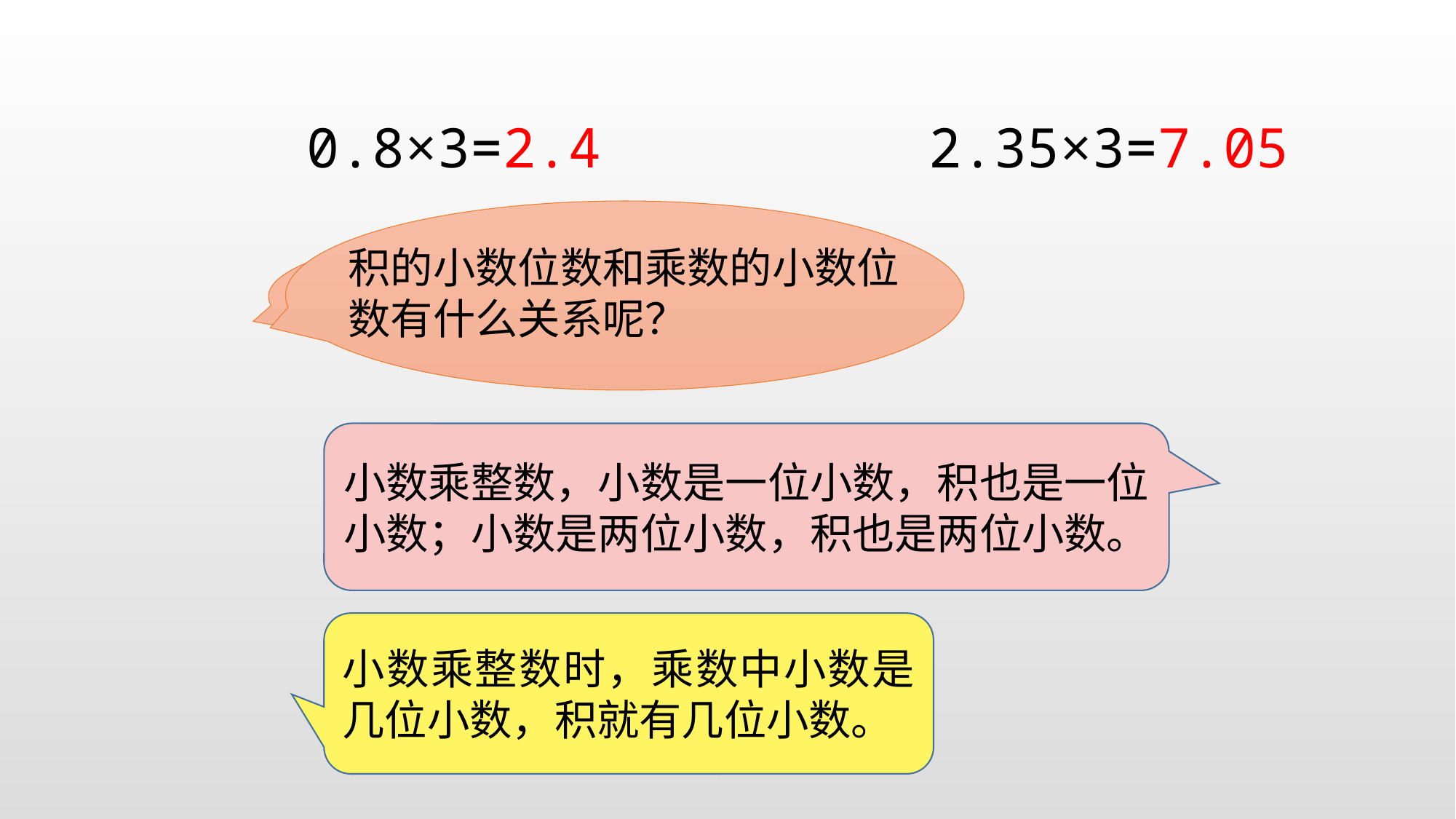

0.8×3=2.4          2.35×3=7.05

积的小数位数和乘数的小数位数有什么关系呢？

通过观察，你有什么发现？

小数乘整数，小数是一位小数，积也是一位小数；小数是两位小数，积也是两位小数。

小数乘整数时，乘数中小数是几位小数，积就有几位小数。